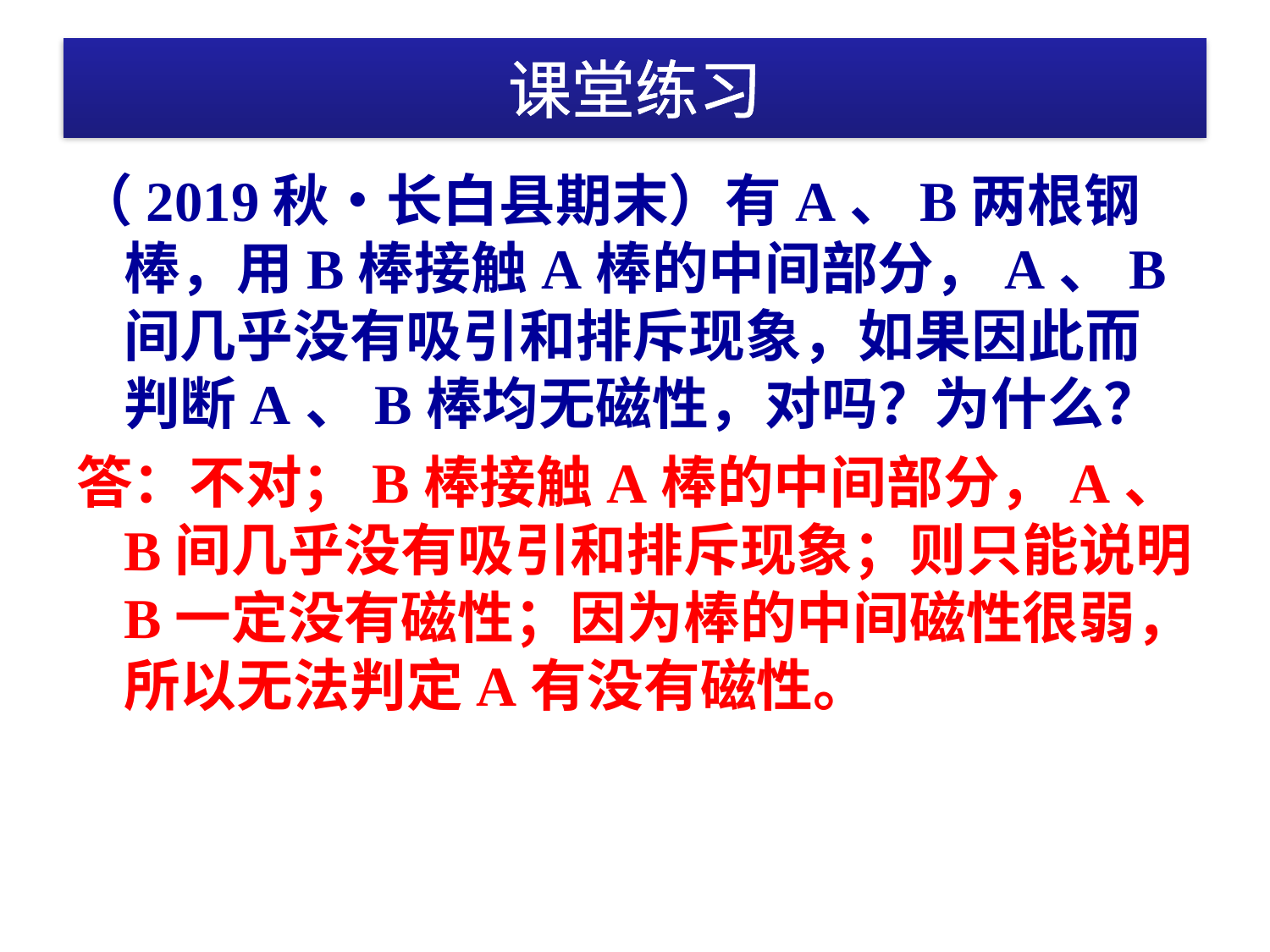

# 课堂练习
（2019秋•长白县期末）有A、B两根钢棒，用B棒接触A棒的中间部分，A、B间几乎没有吸引和排斥现象，如果因此而判断A、B棒均无磁性，对吗？为什么？
答：不对；B棒接触A棒的中间部分，A、B间几乎没有吸引和排斥现象；则只能说明B一定没有磁性；因为棒的中间磁性很弱，所以无法判定A有没有磁性。